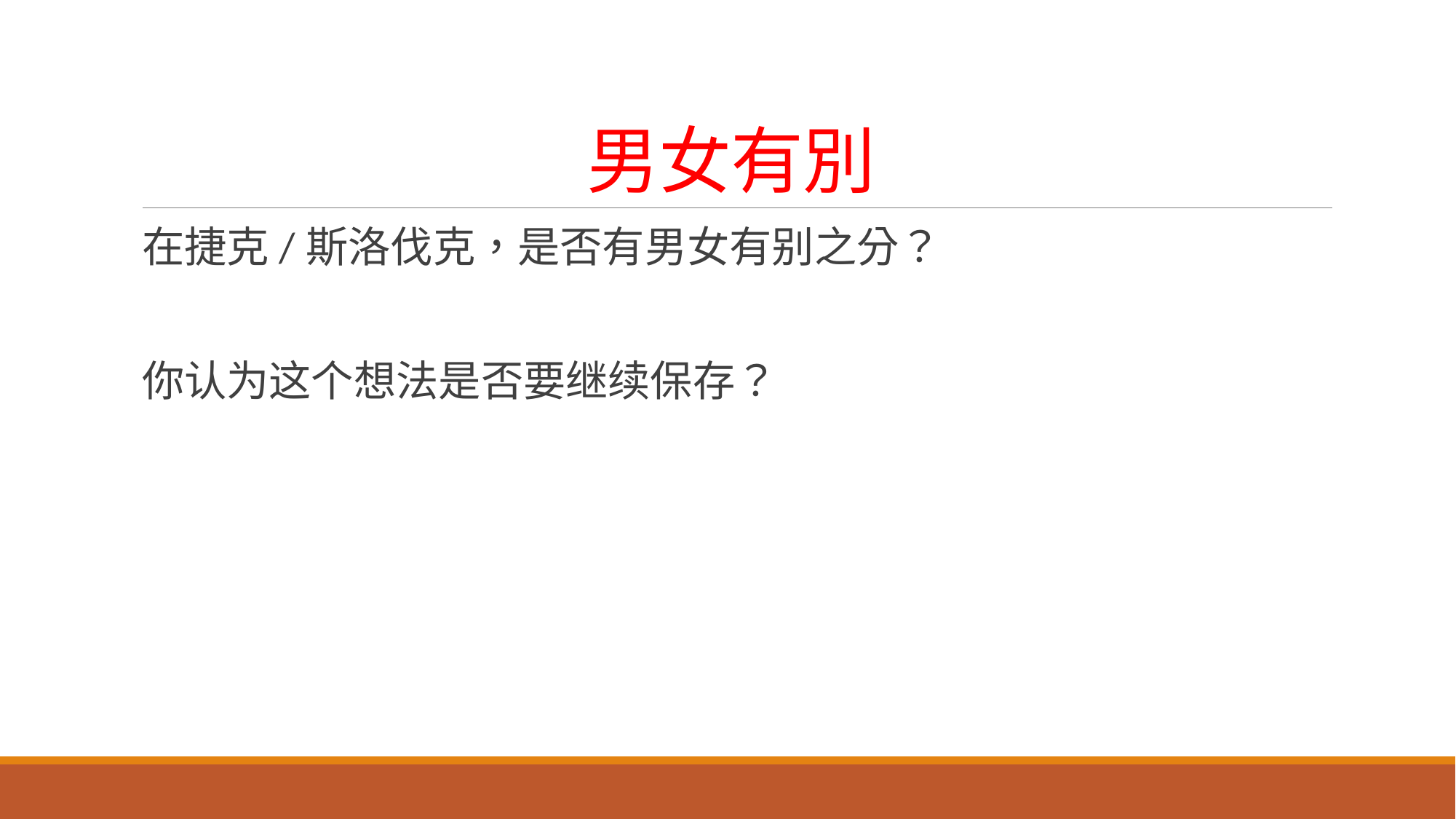

# 男女有別
在捷克/斯洛伐克，是否有男女有别之分？

你认为这个想法是否要继续保存？